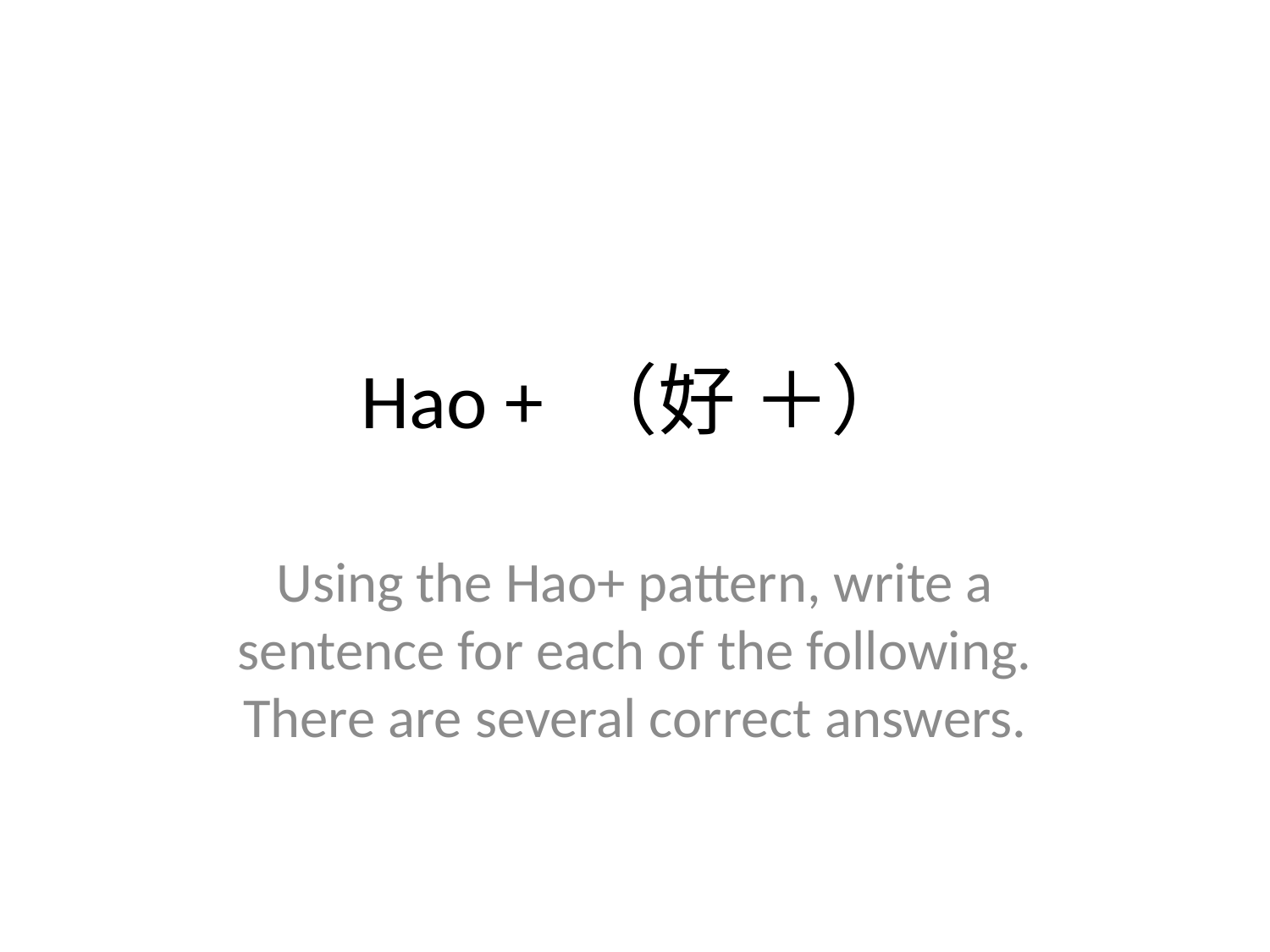

# Hao + （好 ＋）
Using the Hao+ pattern, write a sentence for each of the following. There are several correct answers.